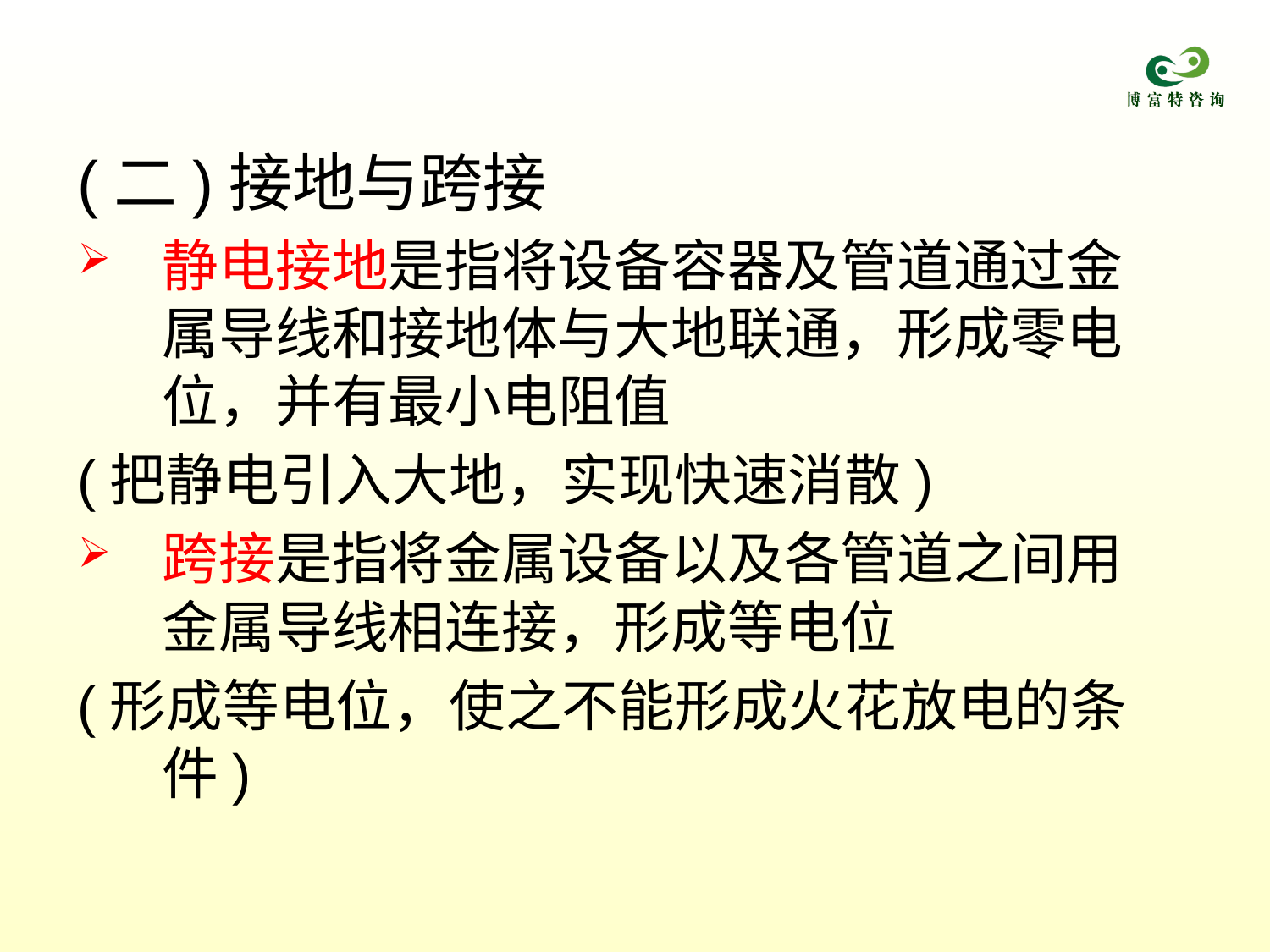

(二)接地与跨接
静电接地是指将设备容器及管道通过金属导线和接地体与大地联通，形成零电位，并有最小电阻值
(把静电引入大地，实现快速消散)
跨接是指将金属设备以及各管道之间用金属导线相连接，形成等电位
(形成等电位，使之不能形成火花放电的条件)
103